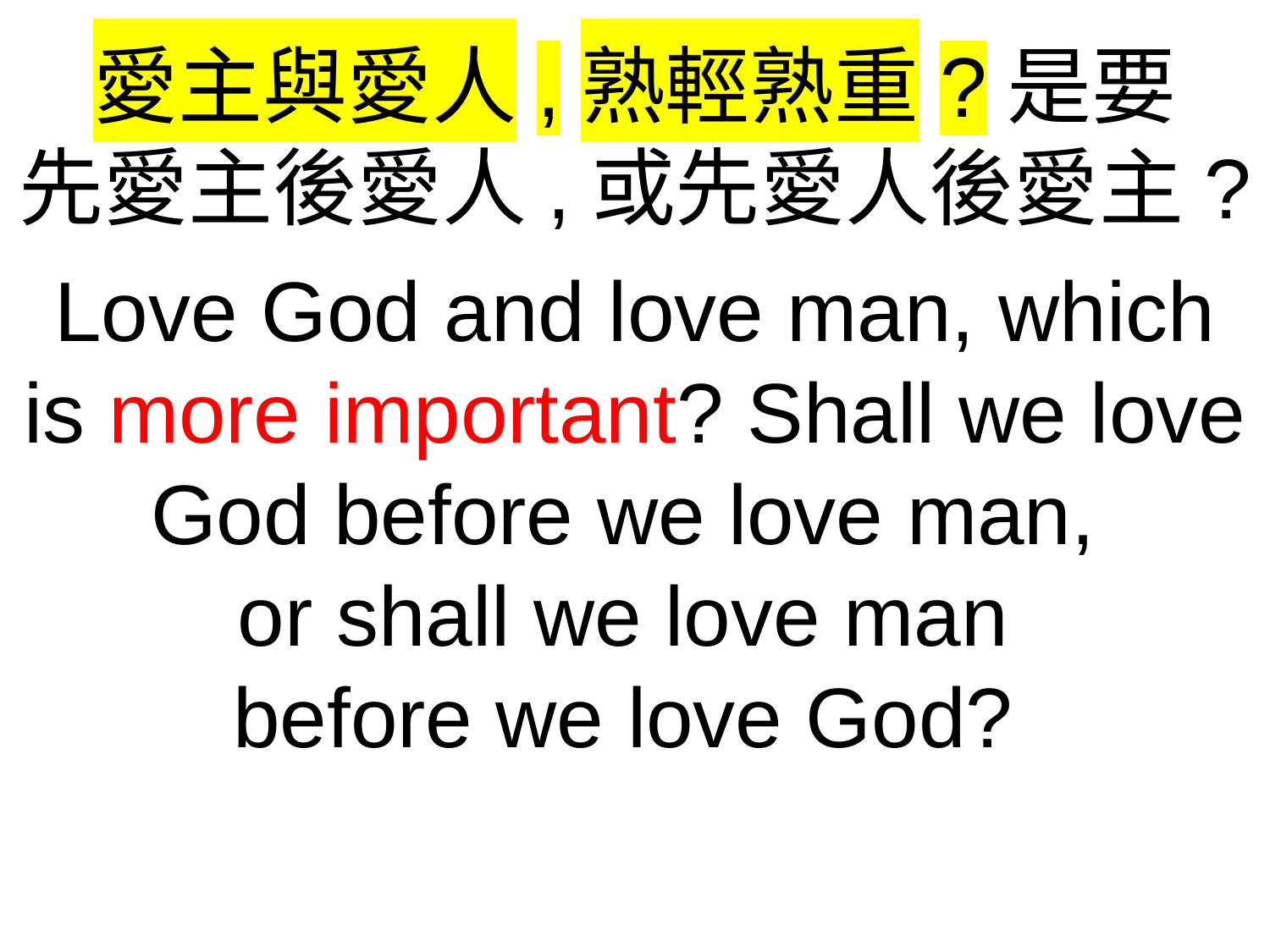

愛主與愛人,熟輕熟重?是要
先愛主後愛人,或先愛人後愛主?
Love God and love man, which is more important? Shall we love God before we love man,
or shall we love man
before we love God?